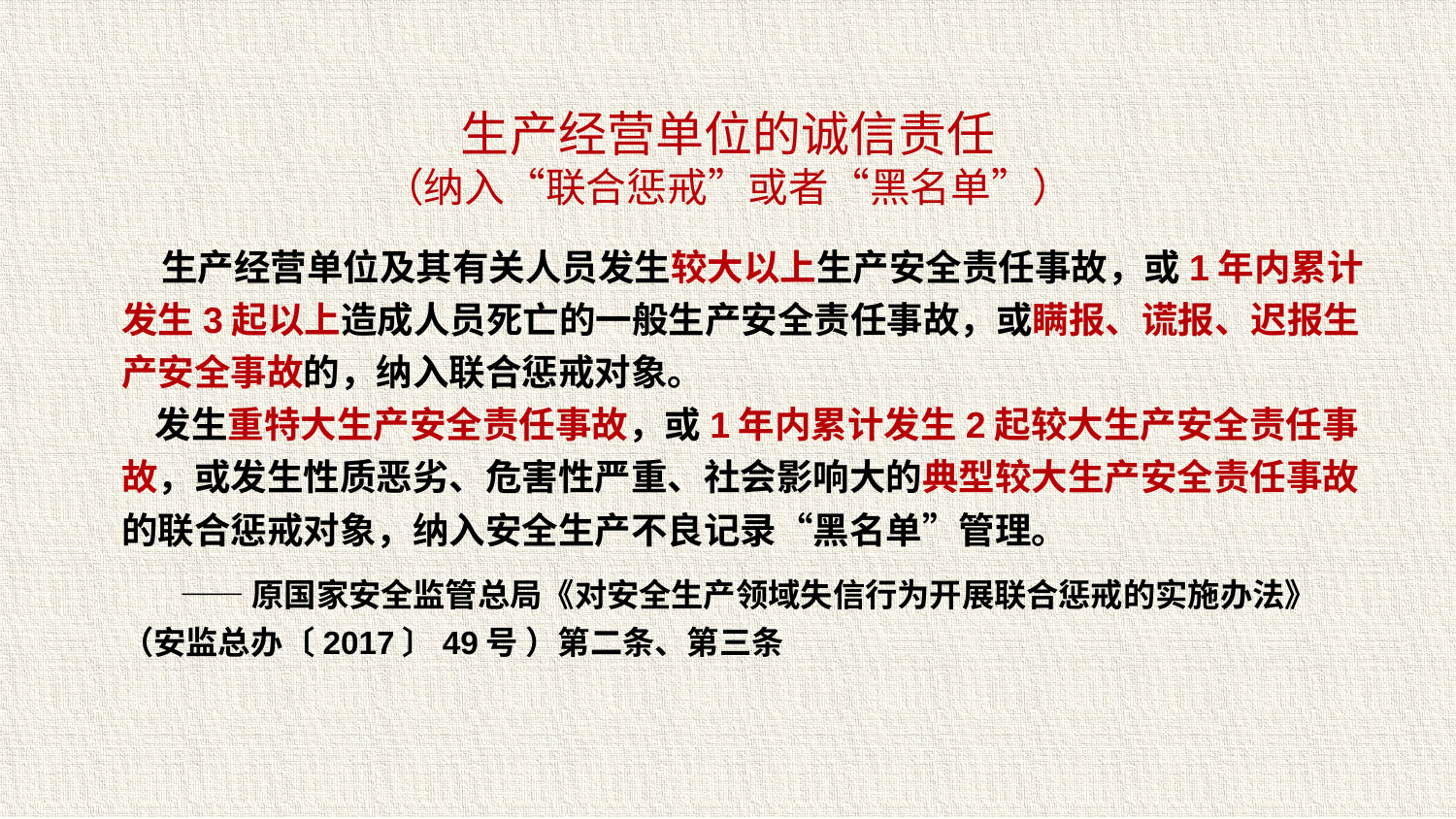

生产经营单位的诚信责任
（纳入“联合惩戒”或者“黑名单”）
    生产经营单位及其有关人员发生较大以上生产安全责任事故，或1年内累计发生3起以上造成人员死亡的一般生产安全责任事故，或瞒报、谎报、迟报生产安全事故的，纳入联合惩戒对象。
   发生重特大生产安全责任事故，或1年内累计发生2起较大生产安全责任事故，或发生性质恶劣、危害性严重、社会影响大的典型较大生产安全责任事故的联合惩戒对象，纳入安全生产不良记录“黑名单”管理。
        ——原国家安全监管总局《对安全生产领域失信行为开展联合惩戒的实施办法》（安监总办〔2017〕49号 ）第二条、第三条